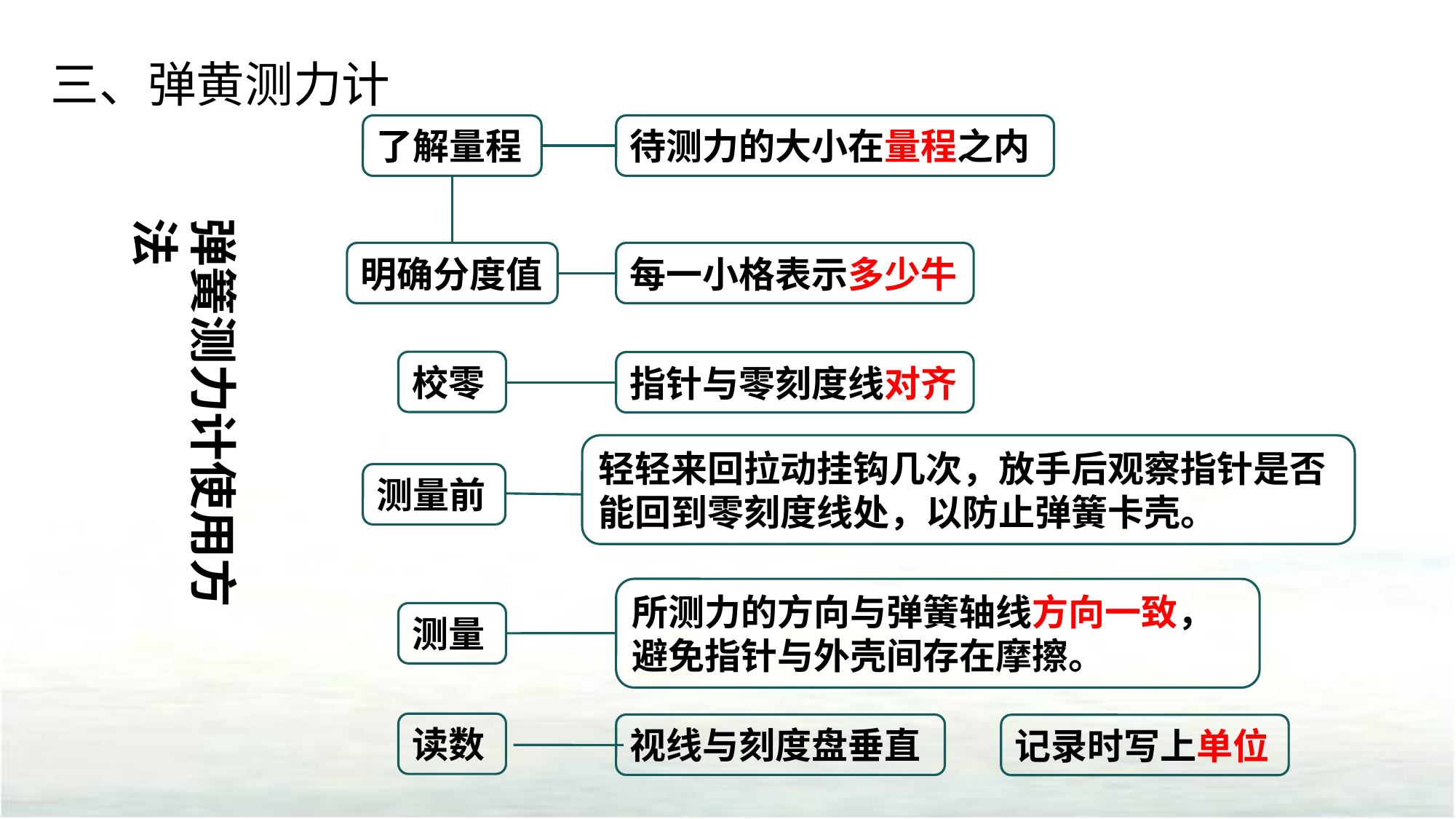

三、弹黄测力计
了解量程
待测力的大小在量程之内
弹簧测力计使用方法
明确分度值
每一小格表示多少牛
校零
指针与零刻度线对齐
轻轻来回拉动挂钩几次，放手后观察指针是否能回到零刻度线处，以防止弹簧卡壳。
测量前
所测力的方向与弹簧轴线方向一致，避免指针与外壳间存在摩擦。
测量
读数
视线与刻度盘垂直
记录时写上单位